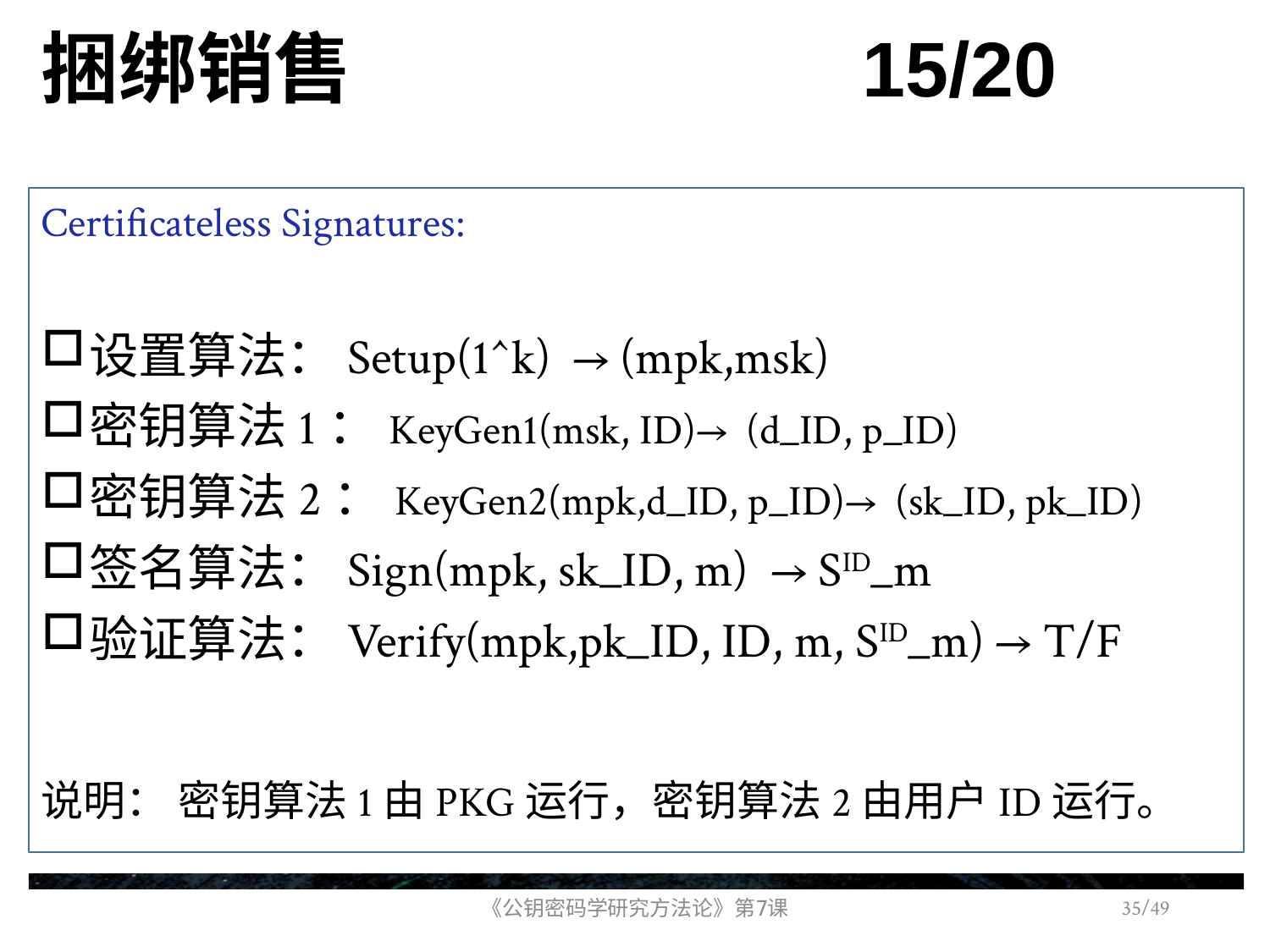

# 捆绑销售                            15/20
Certificateless Signatures:

设置算法：Setup(1^k)  → (mpk,msk)
密钥算法1：KeyGen1(msk, ID)→  (d_ID, p_ID)
密钥算法2：KeyGen2(mpk,d_ID, p_ID)→  (sk_ID, pk_ID)
签名算法：Sign(mpk, sk_ID, m)  → SID_m
验证算法：Verify(mpk,pk_ID, ID, m, SID_m) → T/F

说明： 密钥算法1由PKG运行，密钥算法2由用户ID运行。
《公钥密码学研究方法论》第7课
35/49